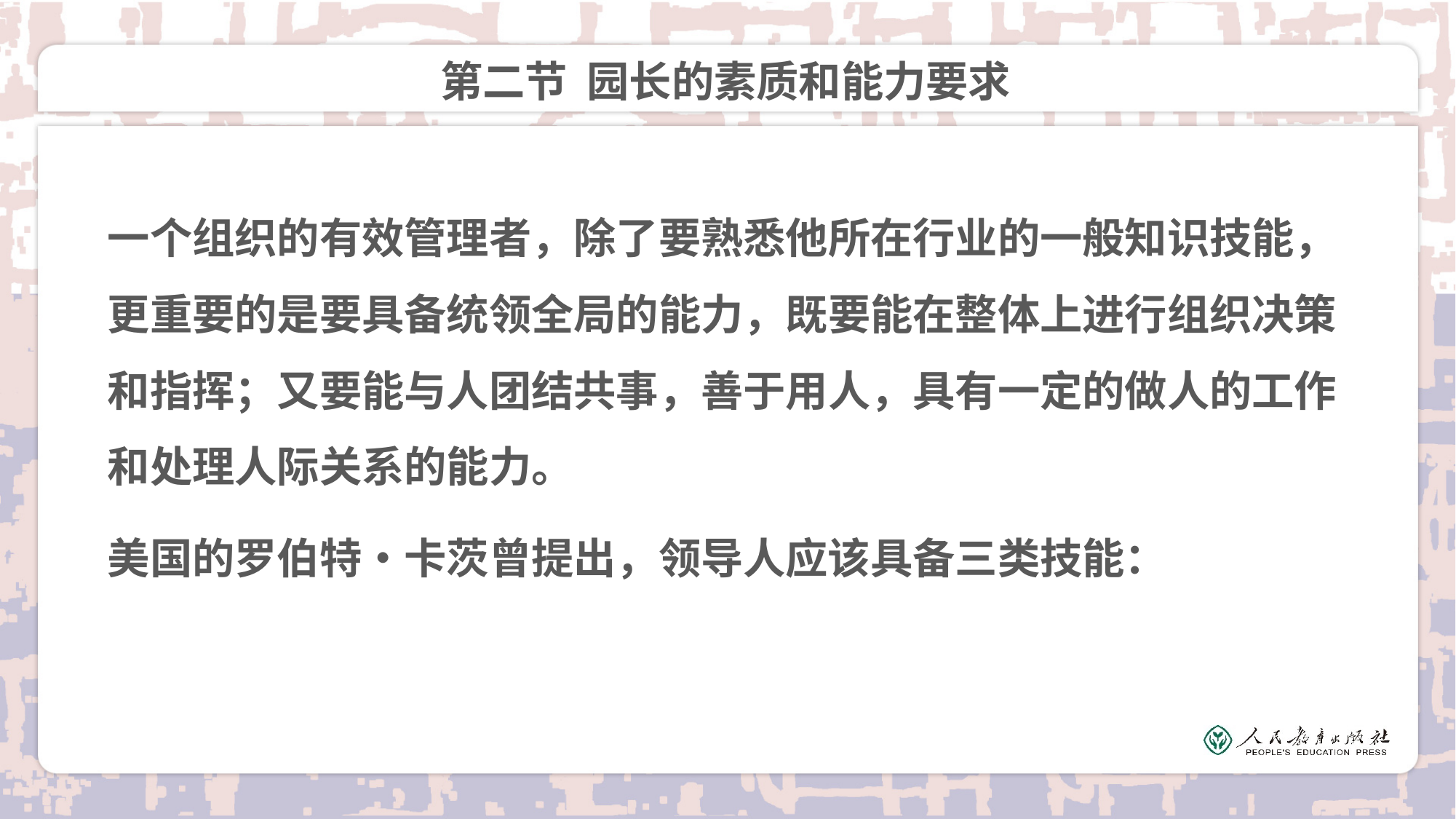

# 第二节  园长的素质和能力要求
一个组织的有效管理者，除了要熟悉他所在行业的一般知识技能，更重要的是要具备统领全局的能力，既要能在整体上进行组织决策和指挥；又要能与人团结共事，善于用人，具有一定的做人的工作和处理人际关系的能力。
美国的罗伯特•卡茨曾提出，领导人应该具备三类技能：